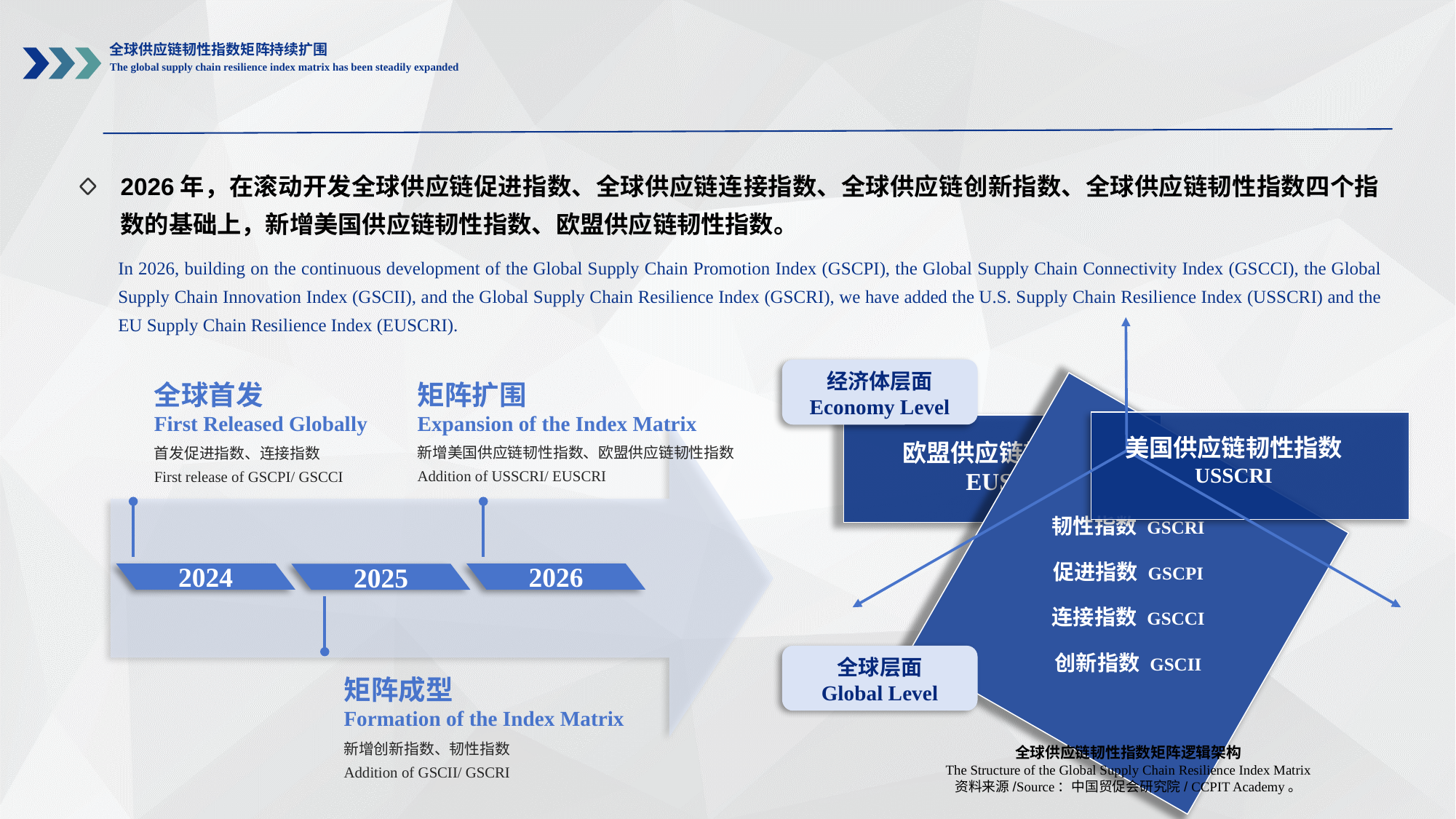

全球供应链韧性指数矩阵持续扩围
The global supply chain resilience index matrix has been steadily expanded
2026年，在滚动开发全球供应链促进指数、全球供应链连接指数、全球供应链创新指数、全球供应链韧性指数四个指数的基础上，新增美国供应链韧性指数、欧盟供应链韧性指数。
In 2026, building on the continuous development of the Global Supply Chain Promotion Index (GSCPI), the Global Supply Chain Connectivity Index (GSCCI), the Global Supply Chain Innovation Index (GSCII), and the Global Supply Chain Resilience Index (GSCRI), we have added the U.S. Supply Chain Resilience Index (USSCRI) and the EU Supply Chain Resilience Index (EUSCRI).
经济体层面
Economy Level
全球首发
First Released Globally
矩阵扩围
Expansion of the Index Matrix

新增美国供应链韧性指数、欧盟供应链韧性指数
Addition of USSCRI/ EUSCRI
首发促进指数、连接指数
First release of GSCPI/ GSCCI
2024
2026
2025
矩阵成型
Formation of the Index Matrix
新增创新指数、韧性指数
Addition of GSCII/ GSCRI

美国供应链韧性指数
USSCRI
欧盟供应链韧性指数
EUSCRI
韧性指数 GSCRI
促进指数 GSCPI
连接指数 GSCCI
创新指数 GSCII
全球层面
Global Level
全球供应链韧性指数矩阵逻辑架构
The Structure of the Global Supply Chain Resilience Index Matrix
资料来源/Source：中国贸促会研究院/ CCPIT Academy。